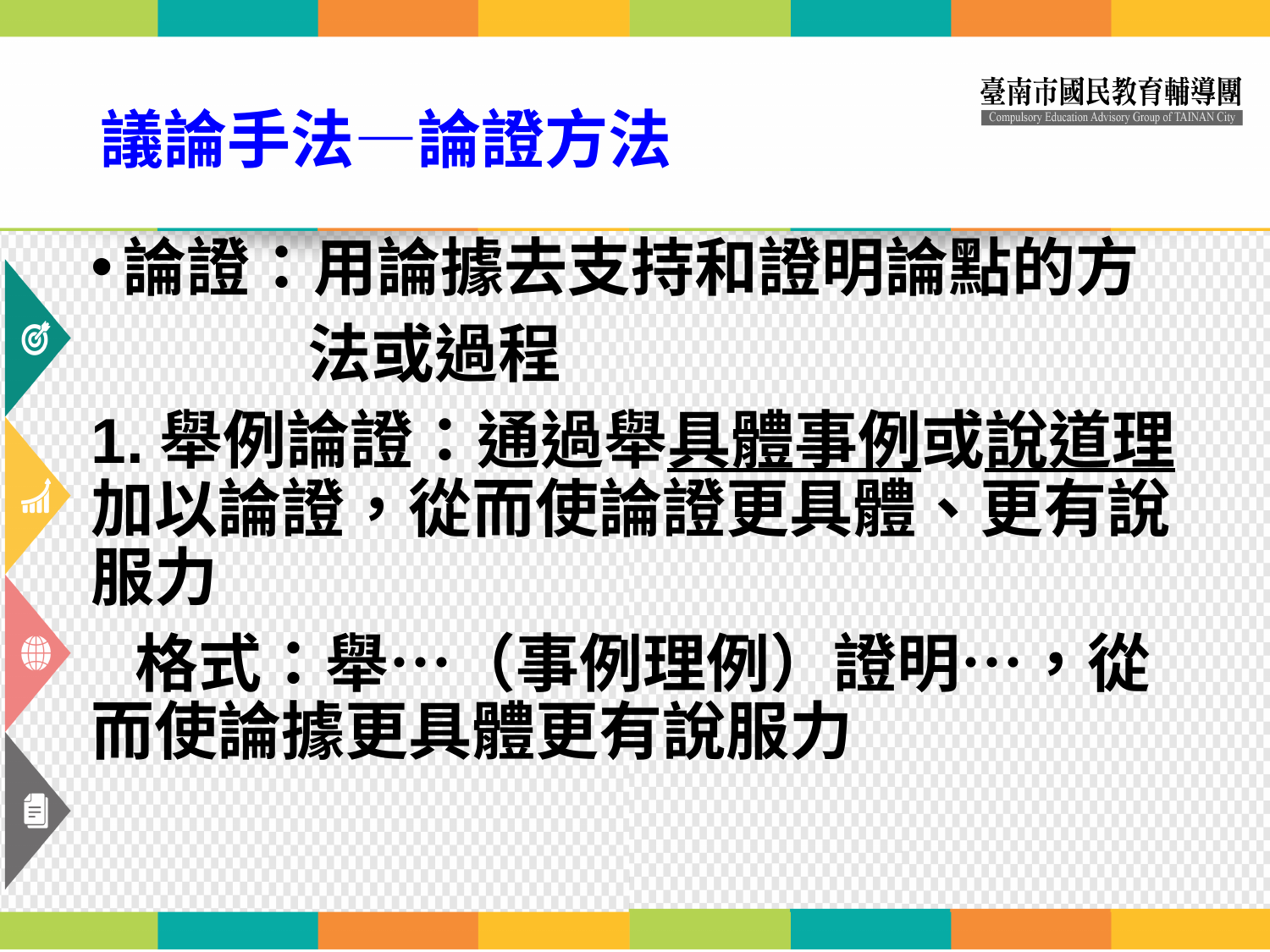

# 議論手法—論證方法
論證：用論據去支持和證明論點的方
              法或過程
1.舉例論證：通過舉具體事例或說道理加以論證，從而使論證更具體、更有說服力
  格式：舉…（事例理例）證明…，從而使論據更具體更有說服力